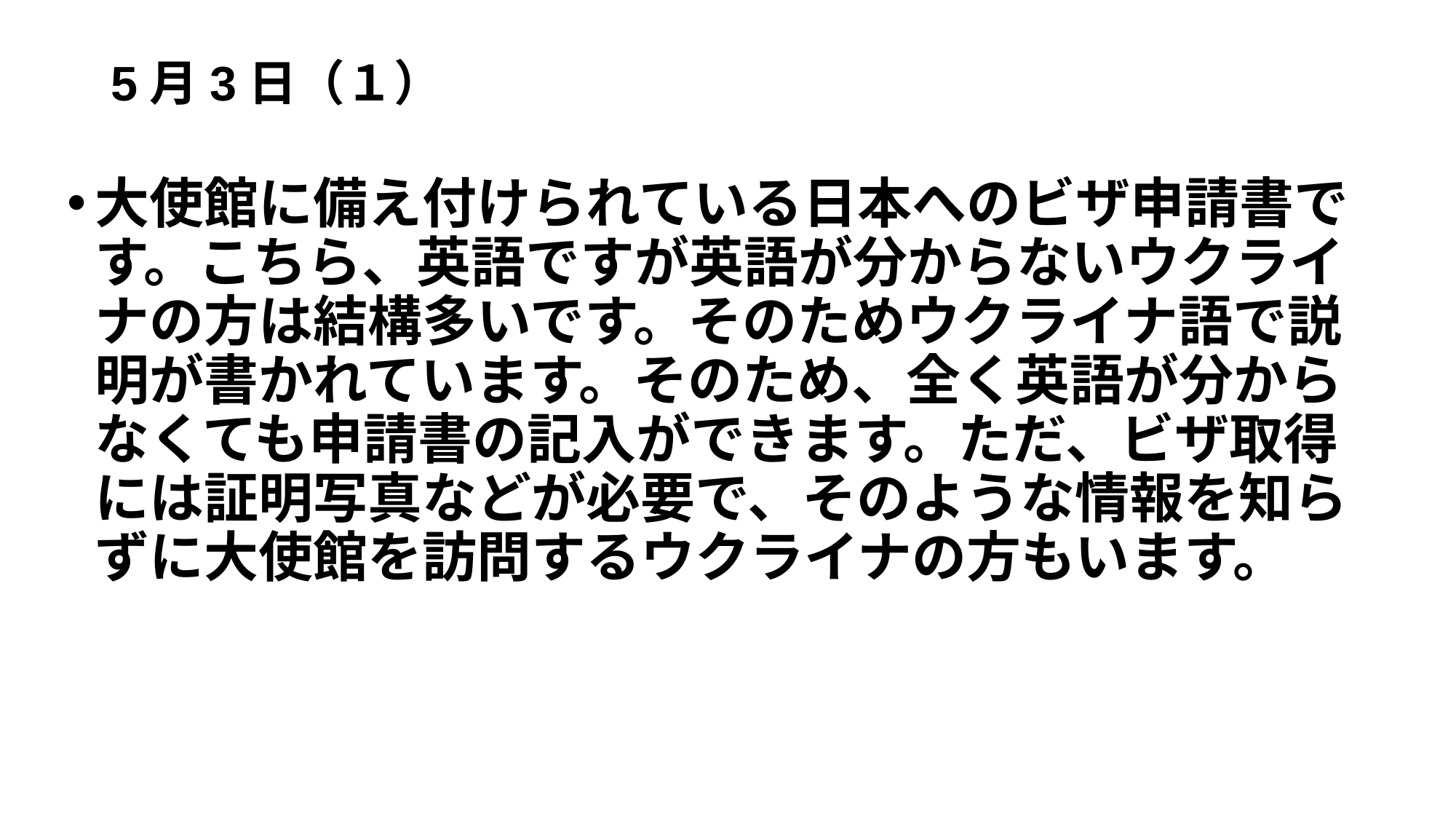

# 5月3日（１）
大使館に備え付けられている日本へのビザ申請書です。こちら、英語ですが英語が分からないウクライナの方は結構多いです。そのためウクライナ語で説明が書かれています。そのため、全く英語が分からなくても申請書の記入ができます。ただ、ビザ取得には証明写真などが必要で、そのような情報を知らずに大使館を訪問するウクライナの方もいます。